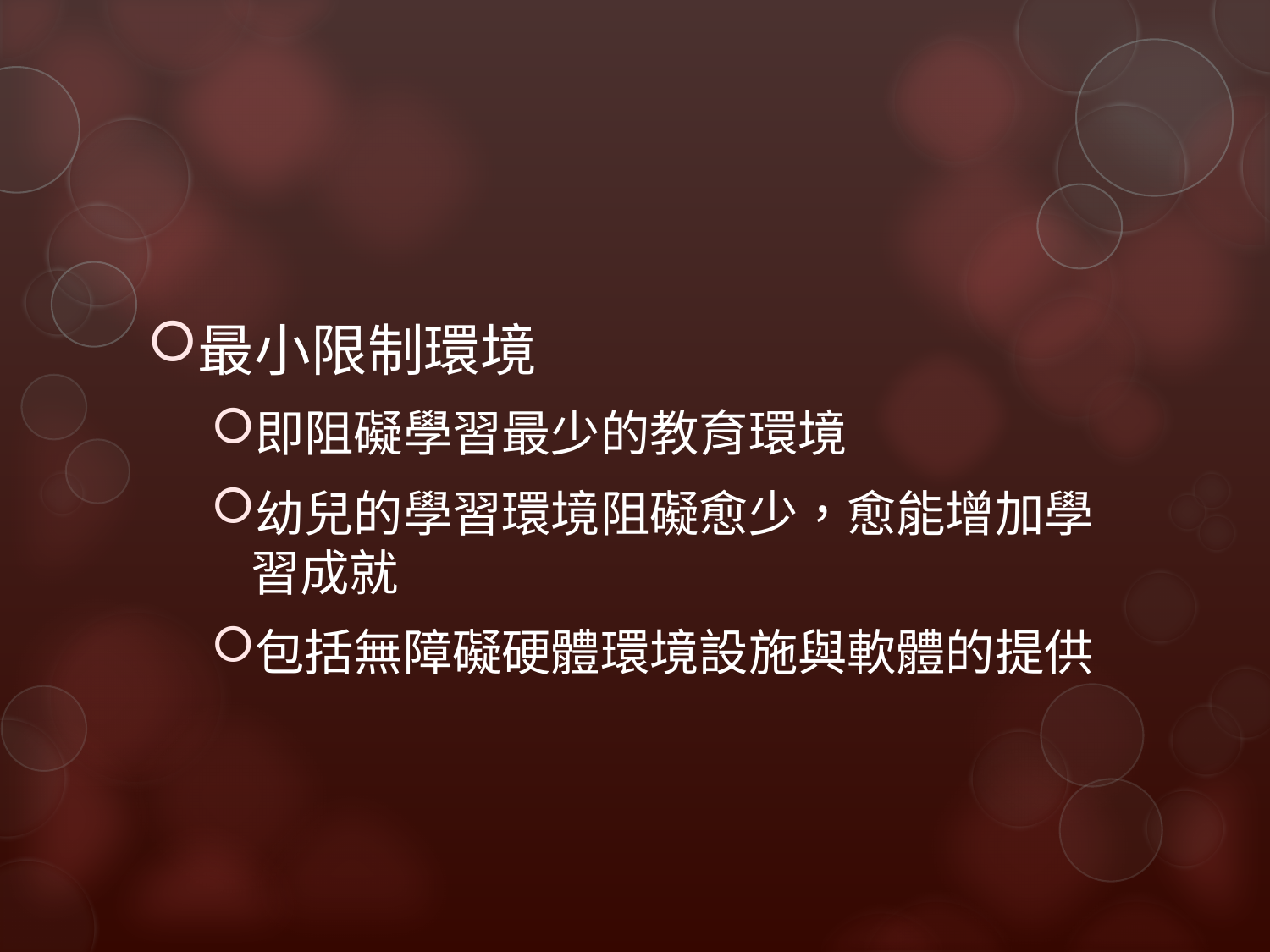

#
最小限制環境
即阻礙學習最少的教育環境
幼兒的學習環境阻礙愈少，愈能增加學習成就
包括無障礙硬體環境設施與軟體的提供